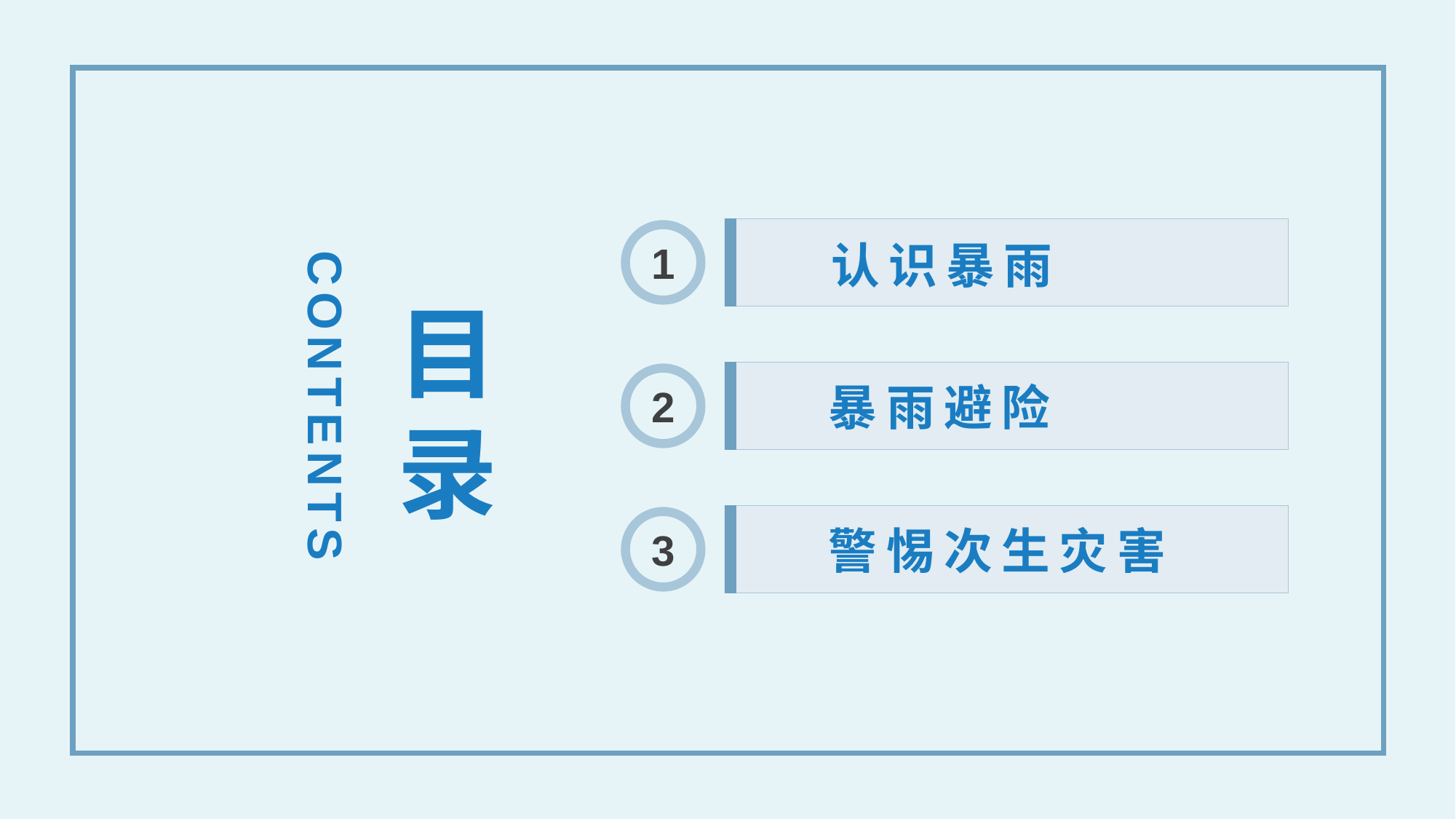

认识暴雨
1

   暴雨避险
2

   警惕次生灾害
3
目
录
CONTENTS